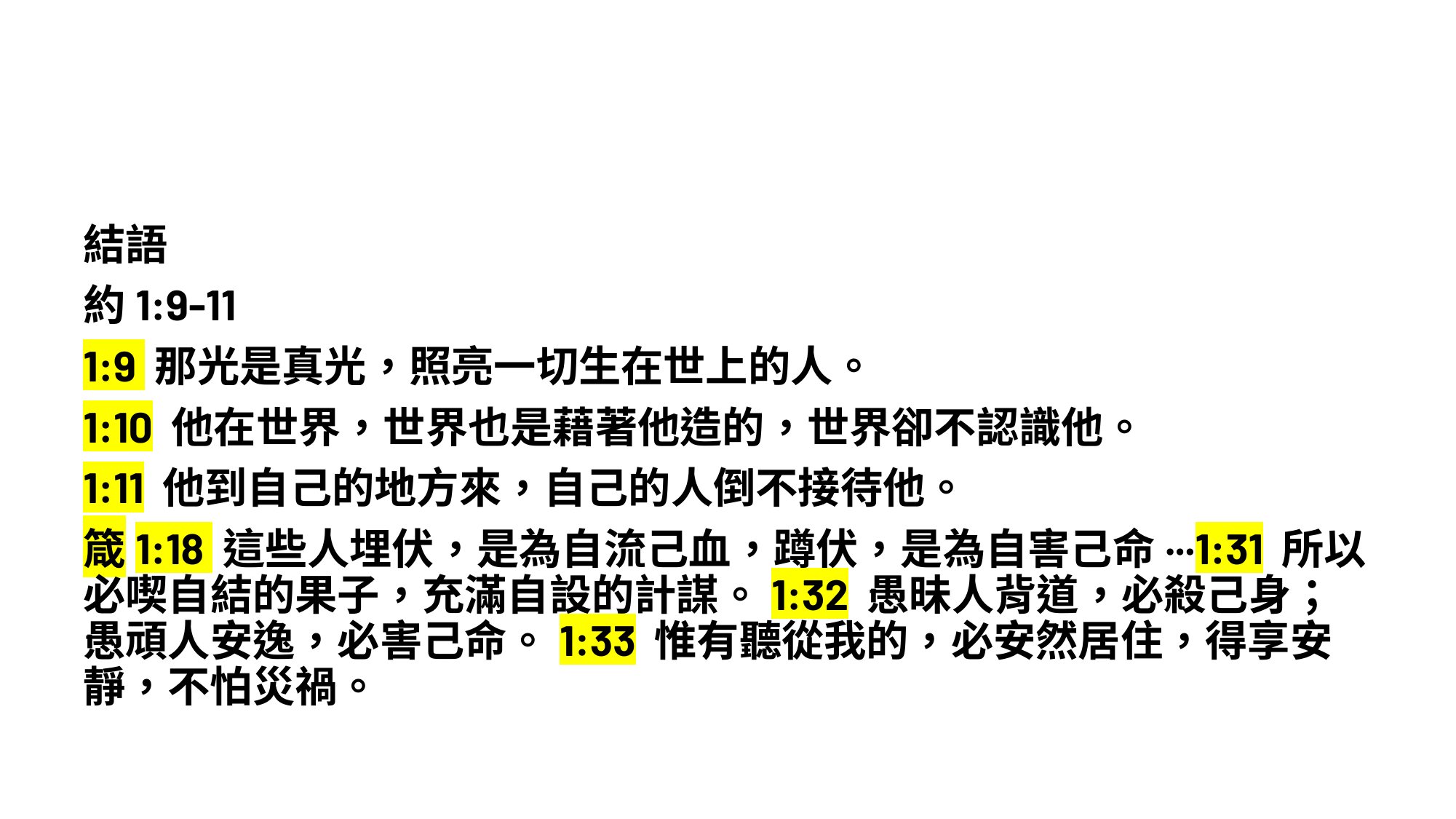

結語
約1:9-11
1:9 那光是真光，照亮一切生在世上的人。
1:10 他在世界，世界也是藉著他造的，世界卻不認識他。
1:11 他到自己的地方來，自己的人倒不接待他。
箴1:18 這些人埋伏，是為自流己血，蹲伏，是為自害己命···1:31 所以必喫自結的果子，充滿自設的計謀。1:32 愚昧人背道，必殺己身；愚頑人安逸，必害己命。1:33 惟有聽從我的，必安然居住，得享安靜，不怕災禍。